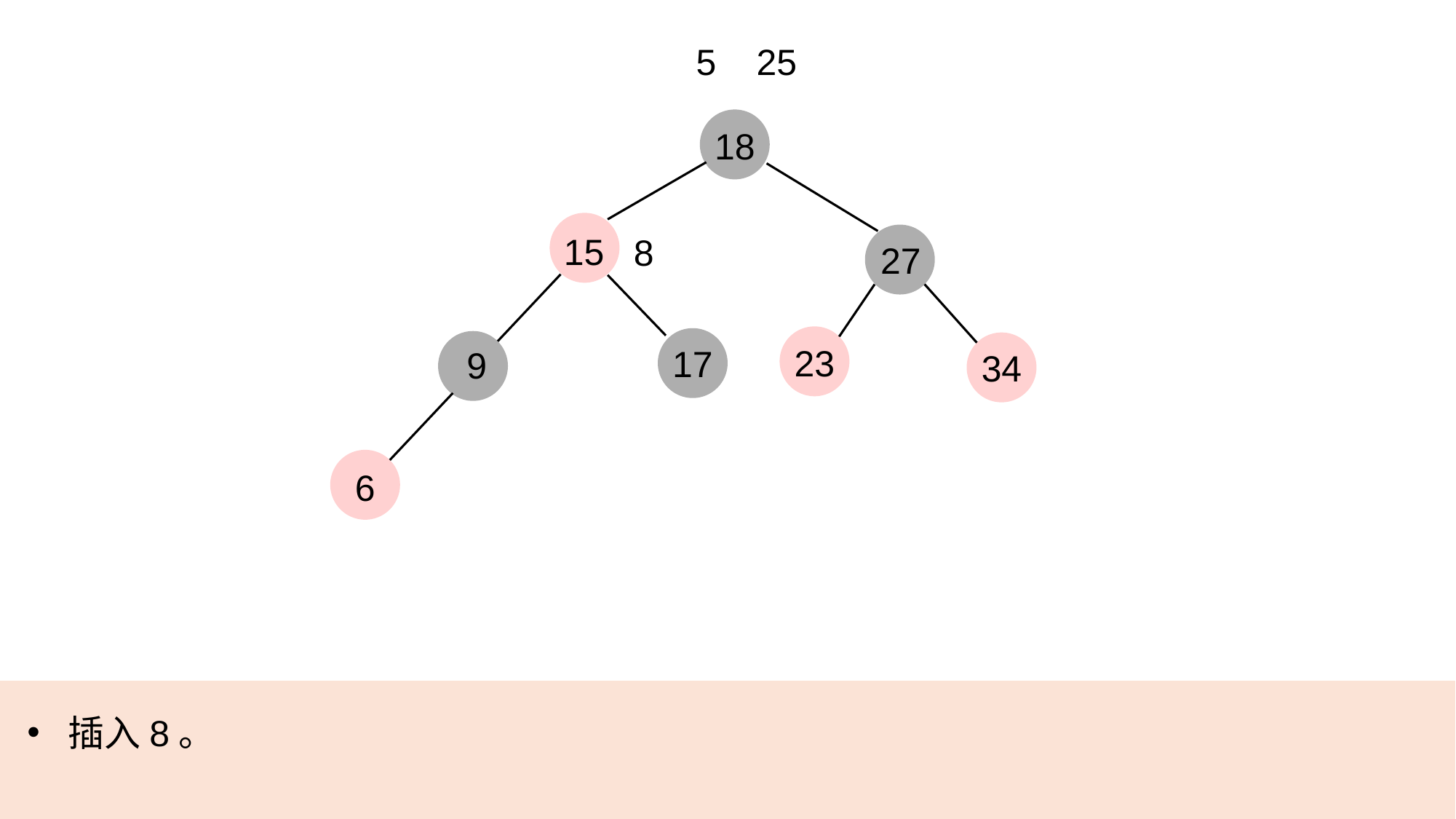

5
25

18

15
8

27

23
17
9
34

6

插入8。